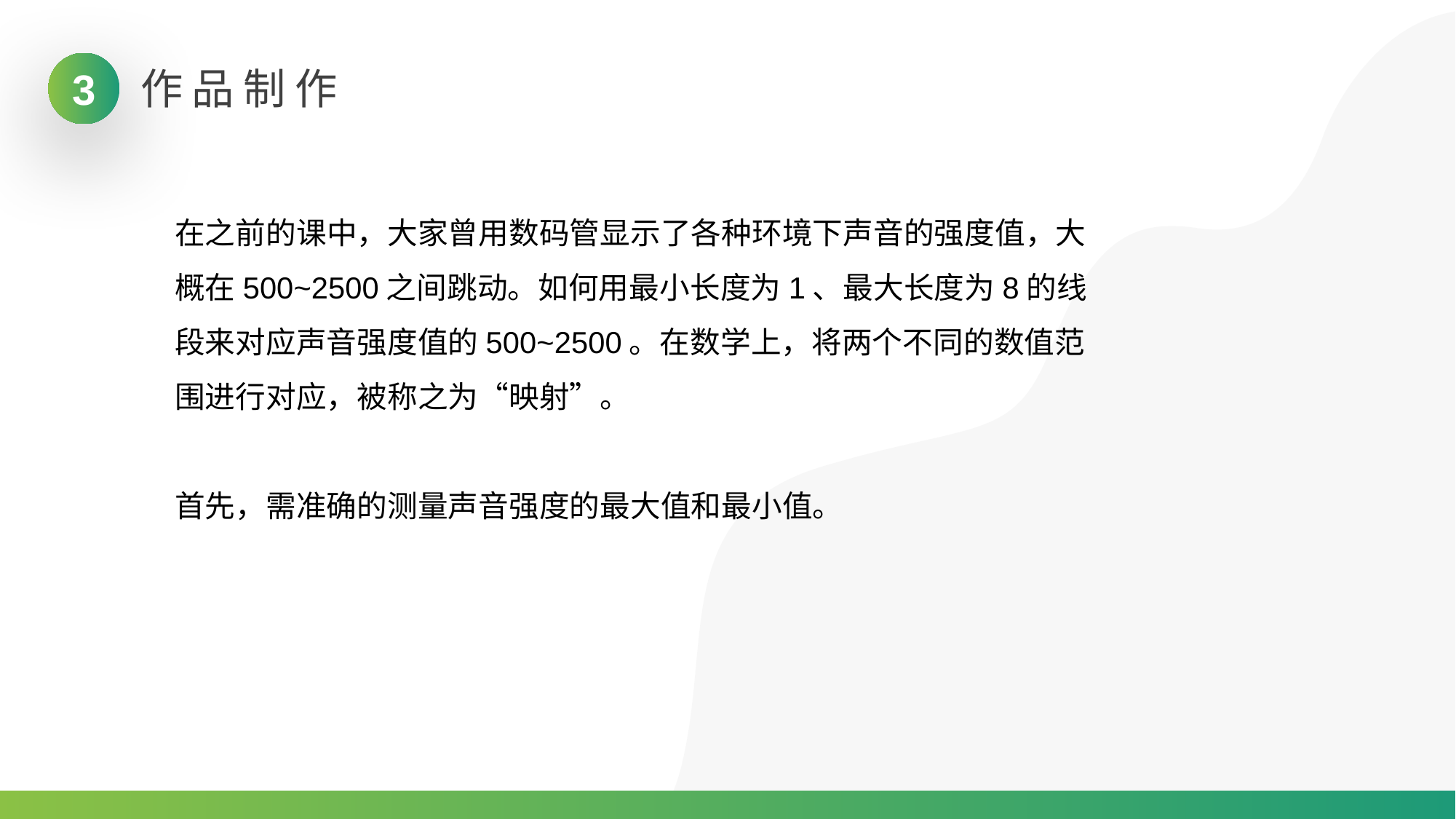

作品制作
3
在之前的课中，大家曾用数码管显示了各种环境下声音的强度值，大概在500~2500之间跳动。如何用最小长度为1、最大长度为8的线段来对应声音强度值的500~2500。在数学上，将两个不同的数值范围进行对应，被称之为“映射”。

首先，需准确的测量声音强度的最大值和最小值。

02